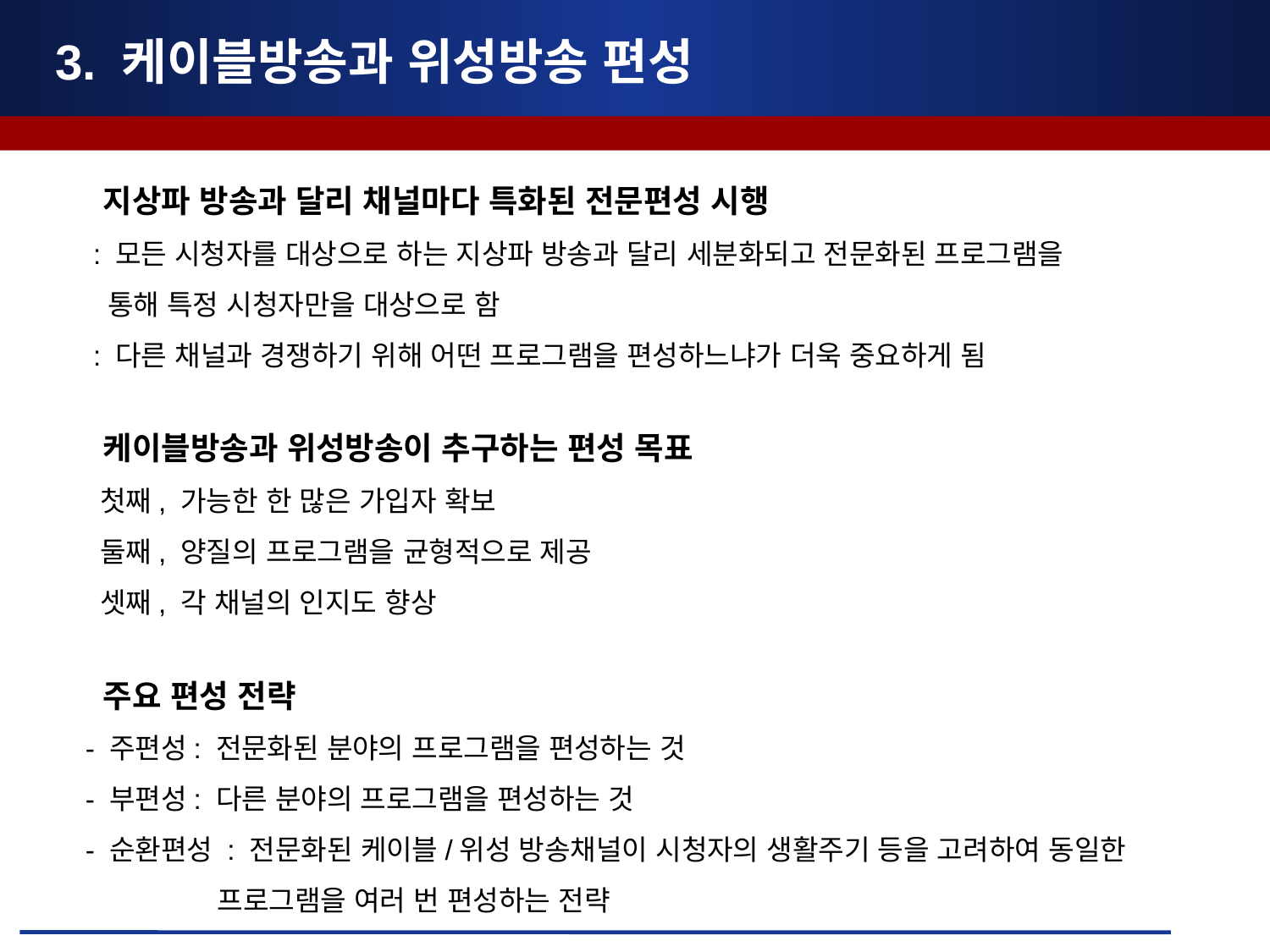

# 3. 케이블방송과 위성방송 편성

  지상파 방송과 달리 채널마다 특화된 전문편성 시행
  : 모든 시청자를 대상으로 하는 지상파 방송과 달리 세분화되고 전문화된 프로그램을
   통해 특정 시청자만을 대상으로 함
  : 다른 채널과 경쟁하기 위해 어떤 프로그램을 편성하느냐가 더욱 중요하게 됨

  케이블방송과 위성방송이 추구하는 편성 목표
  첫째, 가능한 한 많은 가입자 확보
  둘째, 양질의 프로그램을 균형적으로 제공
  셋째, 각 채널의 인지도 향상

  주요 편성 전략
 - 주편성: 전문화된 분야의 프로그램을 편성하는 것
 - 부편성: 다른 분야의 프로그램을 편성하는 것
 - 순환편성 : 전문화된 케이블/위성 방송채널이 시청자의 생활주기 등을 고려하여 동일한
                 프로그램을 여러 번 편성하는 전략